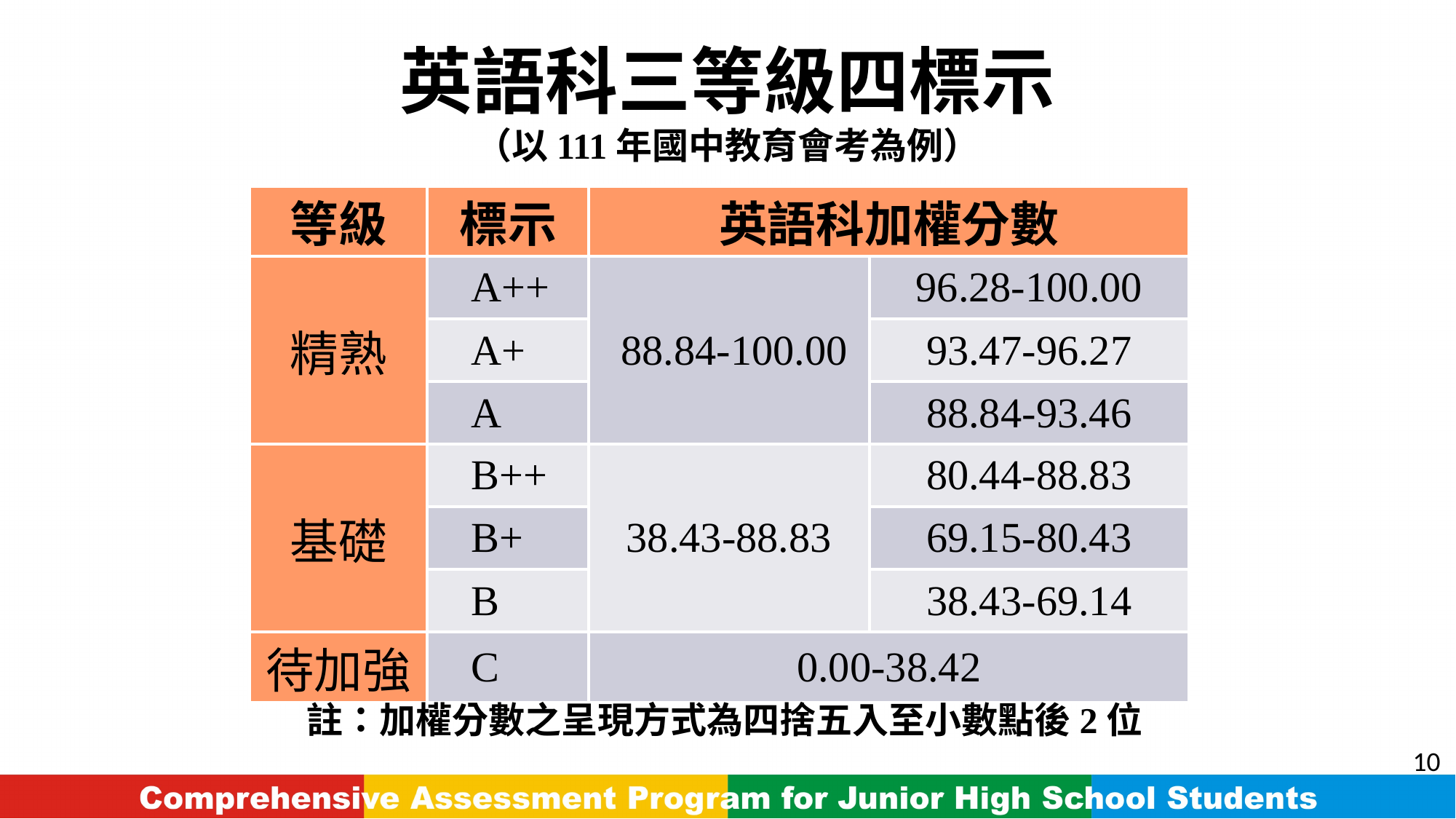

# 英語科三等級四標示 （以111年國中教育會考為例）
| 等級 | 標示 | 英語科加權分數 |  |
| --- | --- | --- | --- |
| 精熟 | A++ | 88.84-100.00 | 96.28-100.00 |
|  | A+ |  | 93.47-96.27 |
|  | A |  | 88.84-93.46 |
| 基礎 | B++ | 38.43-88.83 | 80.44-88.83 |
|  | B+ |  | 69.15-80.43 |
|  | B |  | 38.43-69.14 |
| 待加強 | C | 0.00-38.42 |  |

註：加權分數之呈現方式為四捨五入至小數點後2位
10